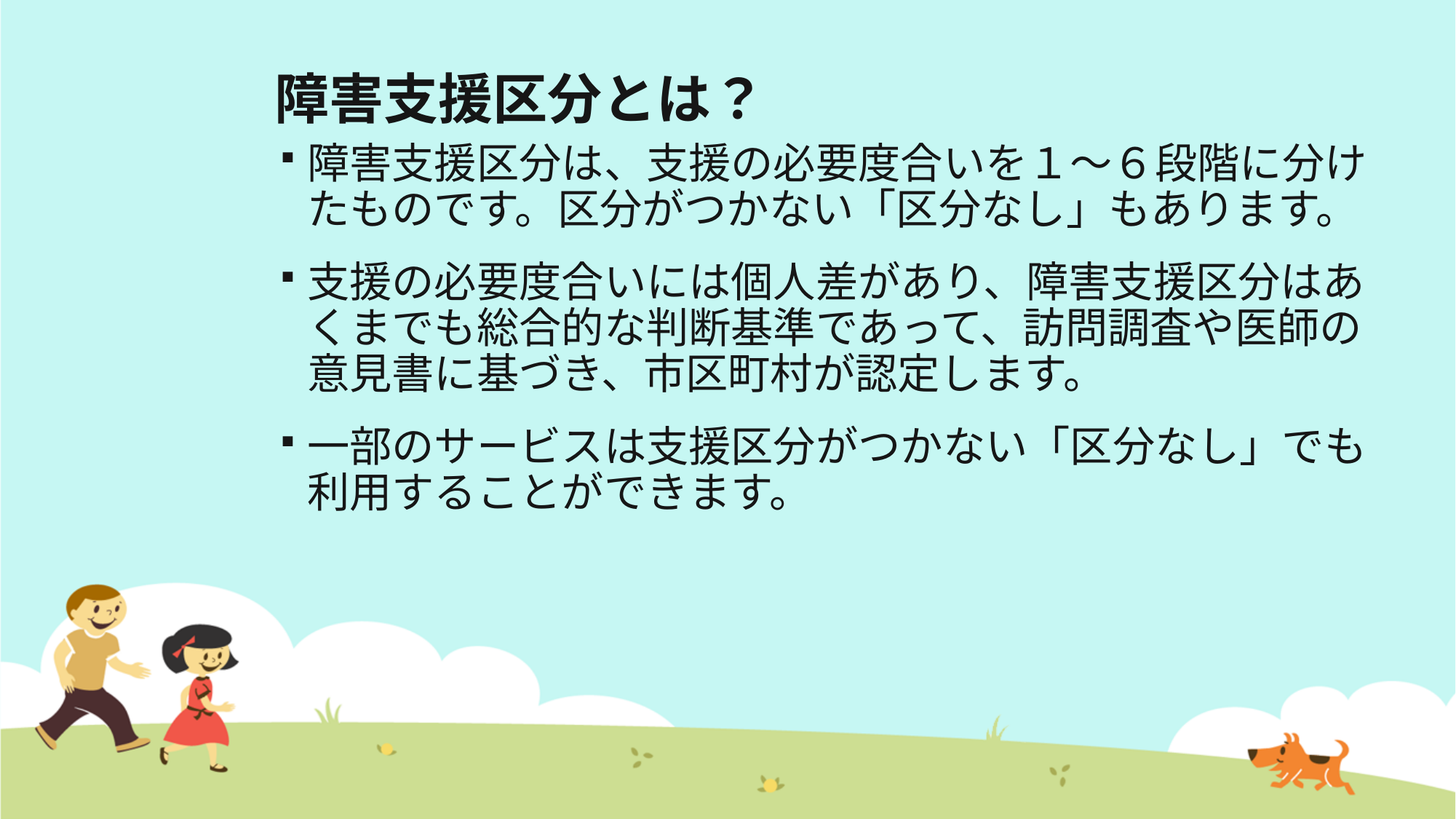

# 障害支援区分とは？
障害支援区分は、支援の必要度合いを１〜６段階に分けたものです。区分がつかない「区分なし」もあります。
支援の必要度合いには個人差があり、障害支援区分はあくまでも総合的な判断基準であって、訪問調査や医師の意見書に基づき、市区町村が認定します。
一部のサービスは支援区分がつかない「区分なし」でも利用することができます。